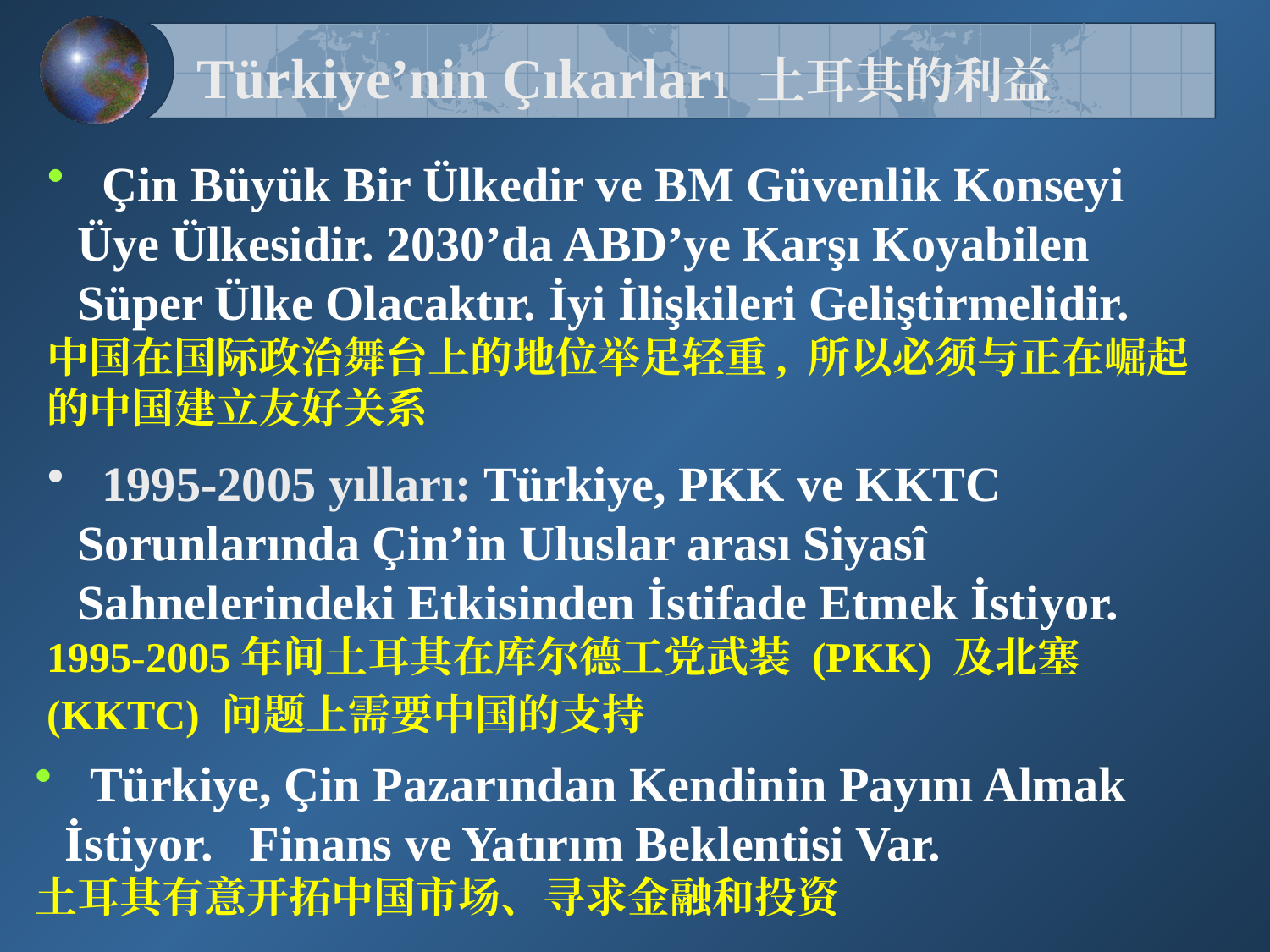

Türkiye’nin Çıkarları 土耳其的利益
  Çin Büyük Bir Ülkedir ve BM Güvenlik Konseyi Üye Ülkesidir. 2030’da ABD’ye Karşı Koyabilen Süper Ülke Olacaktır. İyi İlişkileri Geliştirmelidir.
中国在国际政治舞台上的地位举足轻重, 所以必须与正在崛起的中国建立友好关系
  1995-2005 yılları: Türkiye, PKK ve KKTC Sorunlarında Çin’in Uluslar arası Siyasî Sahnelerindeki Etkisinden İstifade Etmek İstiyor.
1995-2005年间土耳其在库尔德工党武装 (PKK) 及北塞 (KKTC) 问题上需要中国的支持
  Türkiye, Çin Pazarından Kendinin Payını Almak İstiyor.   Finans ve Yatırım Beklentisi Var.
土耳其有意开拓中国市场、寻求金融和投资